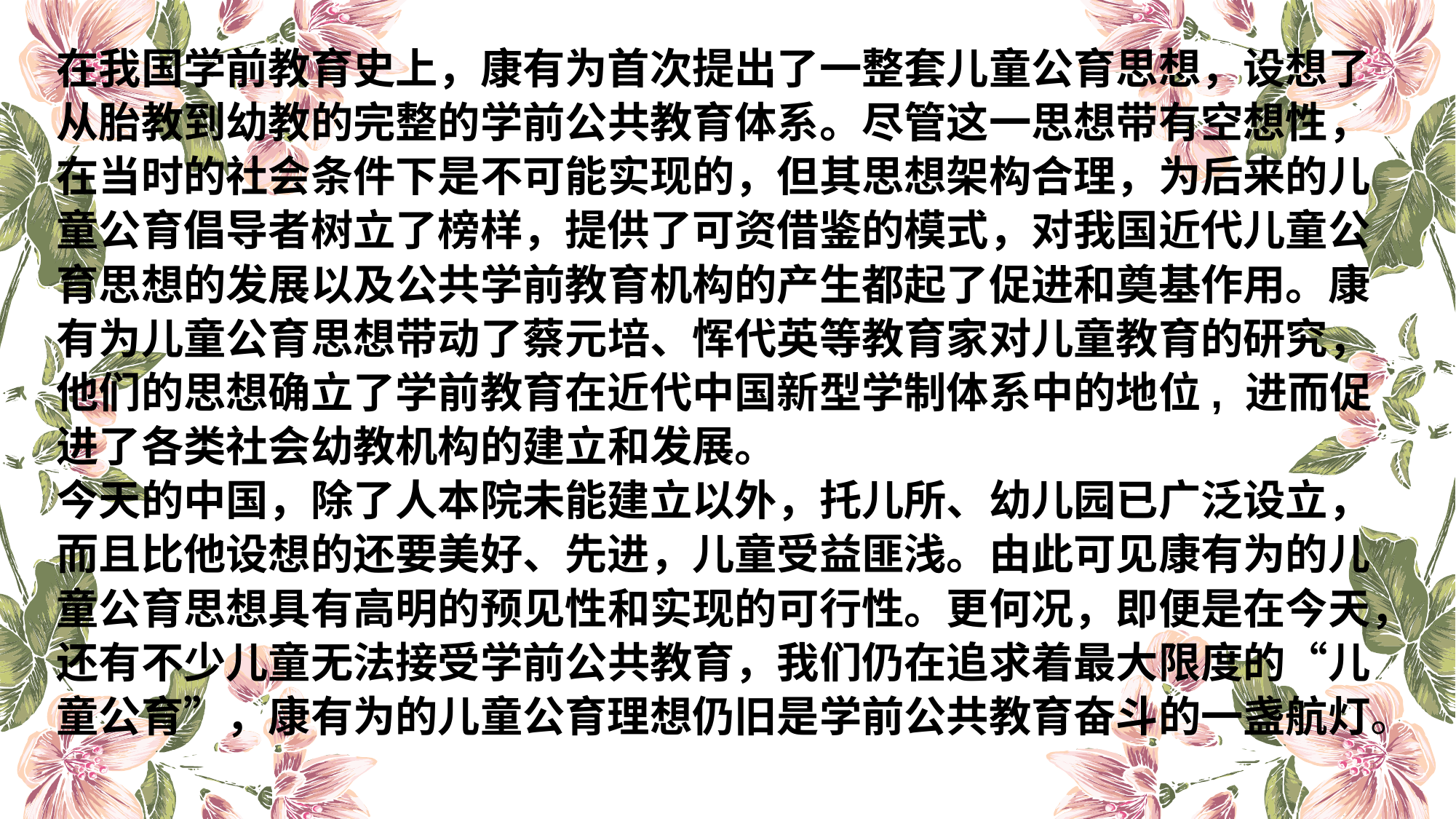

在我国学前教育史上，康有为首次提出了一整套儿童公育思想，设想了从胎教到幼教的完整的学前公共教育体系。尽管这一思想带有空想性，在当时的社会条件下是不可能实现的，但其思想架构合理，为后来的儿童公育倡导者树立了榜样，提供了可资借鉴的模式，对我国近代儿童公育思想的发展以及公共学前教育机构的产生都起了促进和奠基作用。康有为儿童公育思想带动了蔡元培、恽代英等教育家对儿童教育的研究，他们的思想确立了学前教育在近代中国新型学制体系中的地位, 进而促进了各类社会幼教机构的建立和发展。
今天的中国，除了人本院未能建立以外，托儿所、幼儿园已广泛设立，而且比他设想的还要美好、先进，儿童受益匪浅。由此可见康有为的儿童公育思想具有高明的预见性和实现的可行性。更何况，即便是在今天，还有不少儿童无法接受学前公共教育，我们仍在追求着最大限度的“儿童公育”，康有为的儿童公育理想仍旧是学前公共教育奋斗的一盏航灯。